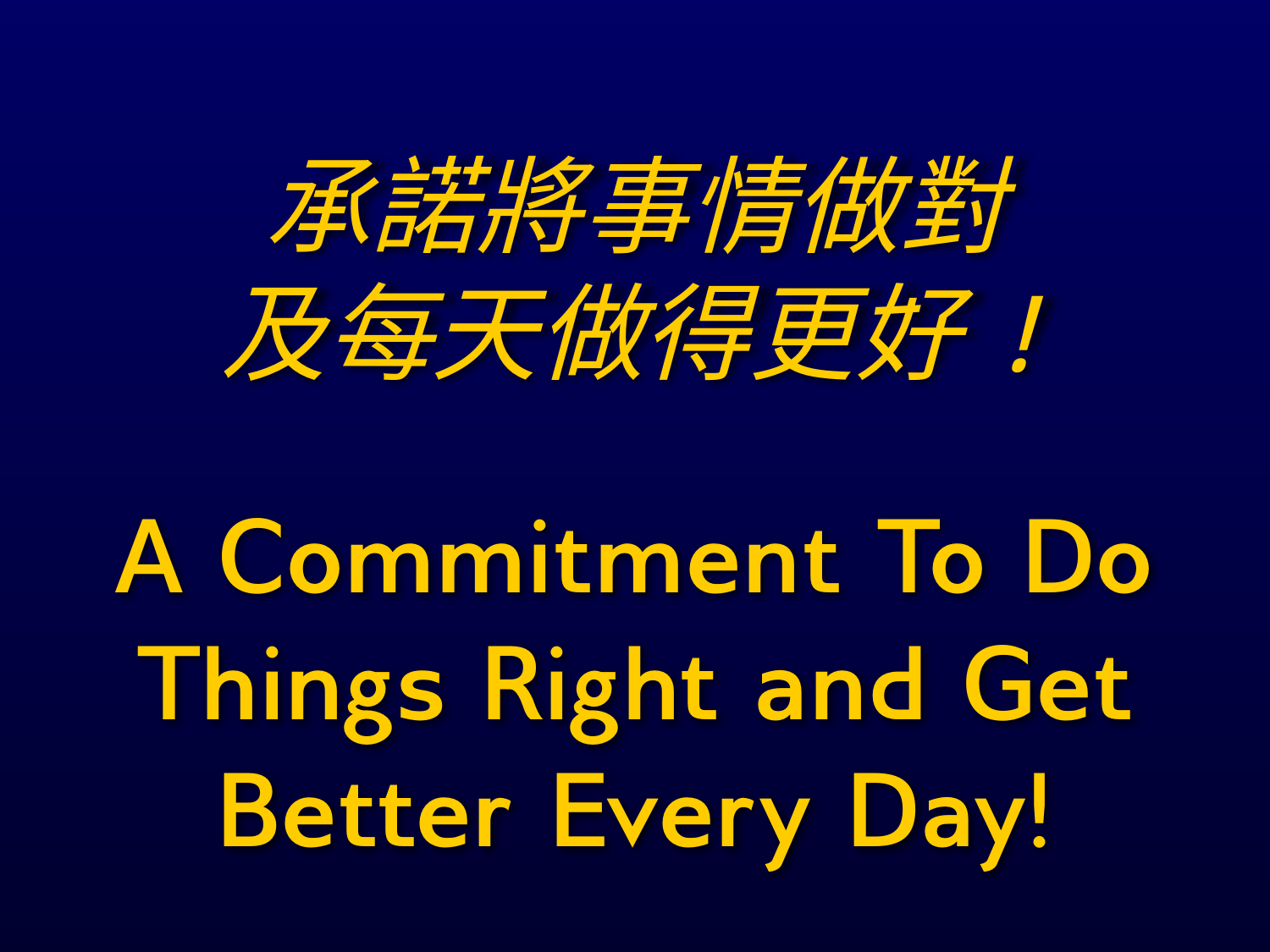

承諾將事情做對
及每天做得更好!
A Commitment To Do Things Right and Get Better Every Day!